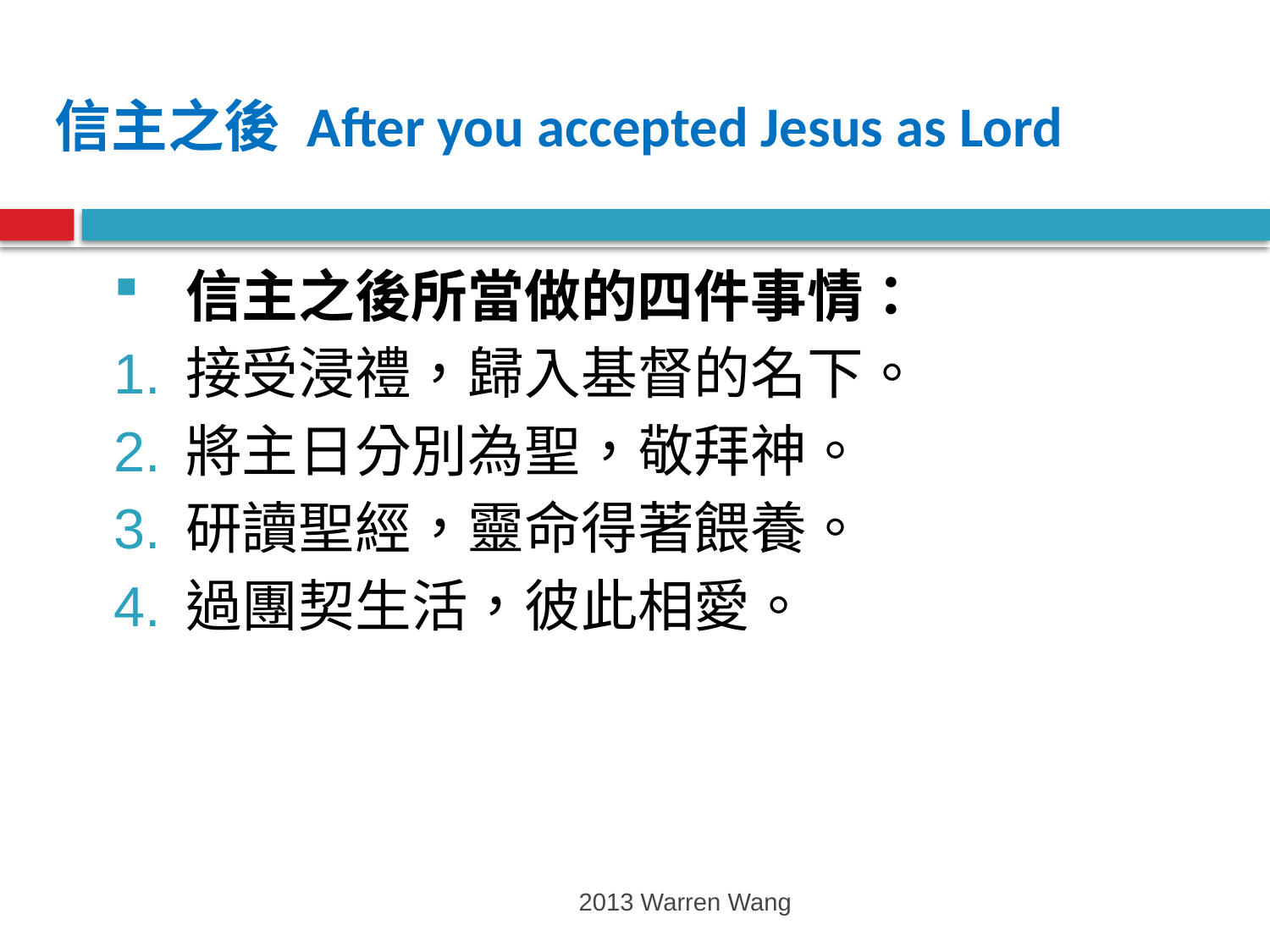

信主之後 After you accepted Jesus as Lord
信主之後所當做的四件事情：
接受浸禮，歸入基督的名下。
將主日分別為聖，敬拜神。
研讀聖經，靈命得著餵養。
過團契生活，彼此相愛。
2013 Warren Wang